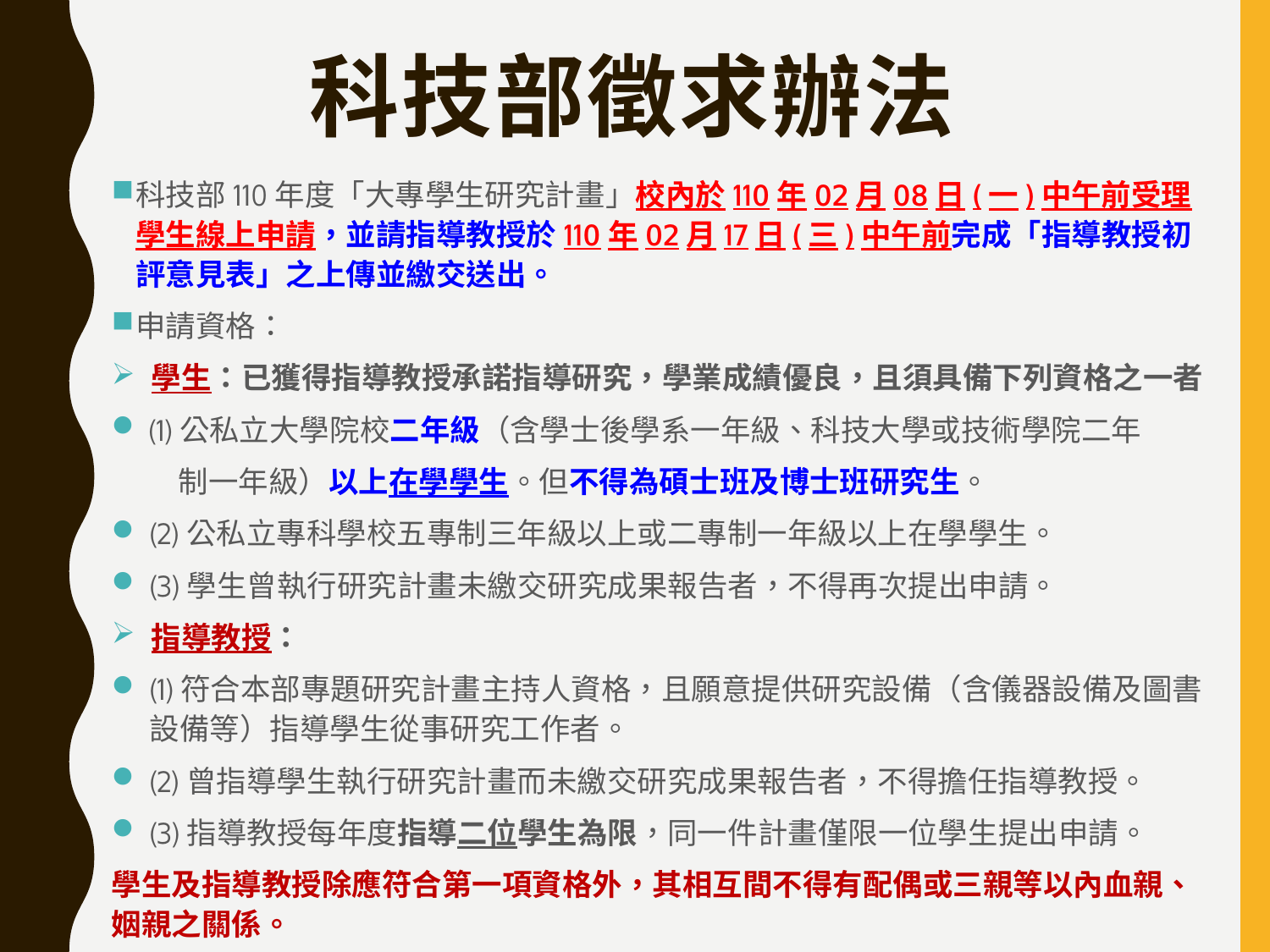

# 科技部徵求辦法
科技部110年度「大專學生研究計畫」校內於110年02月08日(一)中午前受理學生線上申請，並請指導教授於110年02月17日(三)中午前完成「指導教授初評意見表」之上傳並繳交送出。
申請資格：
學生：已獲得指導教授承諾指導研究，學業成績優良，且須具備下列資格之一者
(1)公私立大學院校二年級（含學士後學系一年級、科技大學或技術學院二年
　　 制一年級）以上在學學生。但不得為碩士班及博士班研究生。
(2)公私立專科學校五專制三年級以上或二專制一年級以上在學學生。
(3)學生曾執行研究計畫未繳交研究成果報告者，不得再次提出申請。
指導教授：
(1)符合本部專題研究計畫主持人資格，且願意提供研究設備（含儀器設備及圖書設備等）指導學生從事研究工作者。
(2)曾指導學生執行研究計畫而未繳交研究成果報告者，不得擔任指導教授。
(3)指導教授每年度指導二位學生為限，同一件計畫僅限一位學生提出申請。
學生及指導教授除應符合第一項資格外，其相互間不得有配偶或三親等以內血親、姻親之關係。